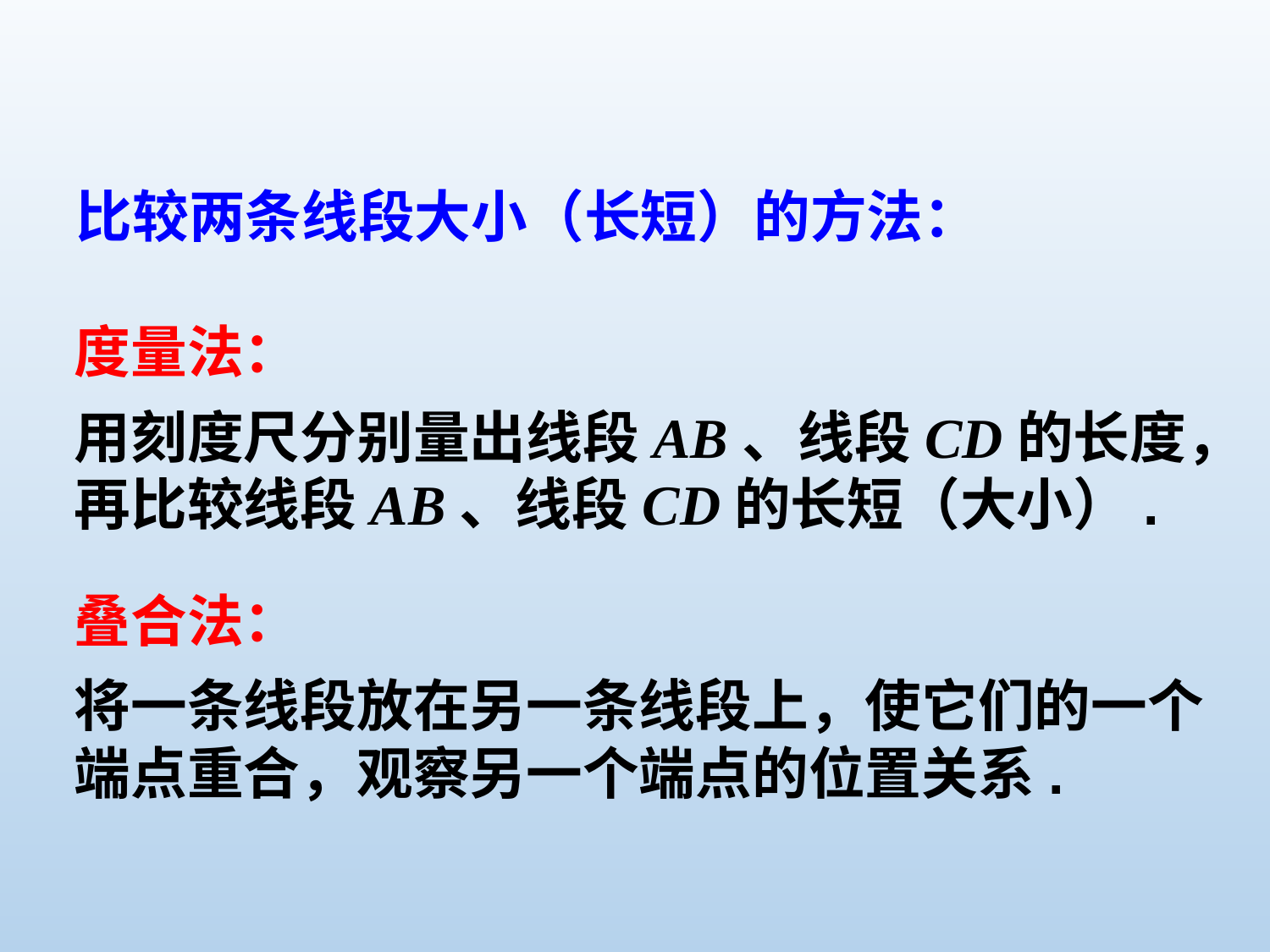

比较两条线段大小（长短）的方法：
度量法：
用刻度尺分别量出线段AB、线段CD的长度，再比较线段AB、线段CD的长短（大小）.
叠合法：
将一条线段放在另一条线段上，使它们的一个端点重合，观察另一个端点的位置关系.